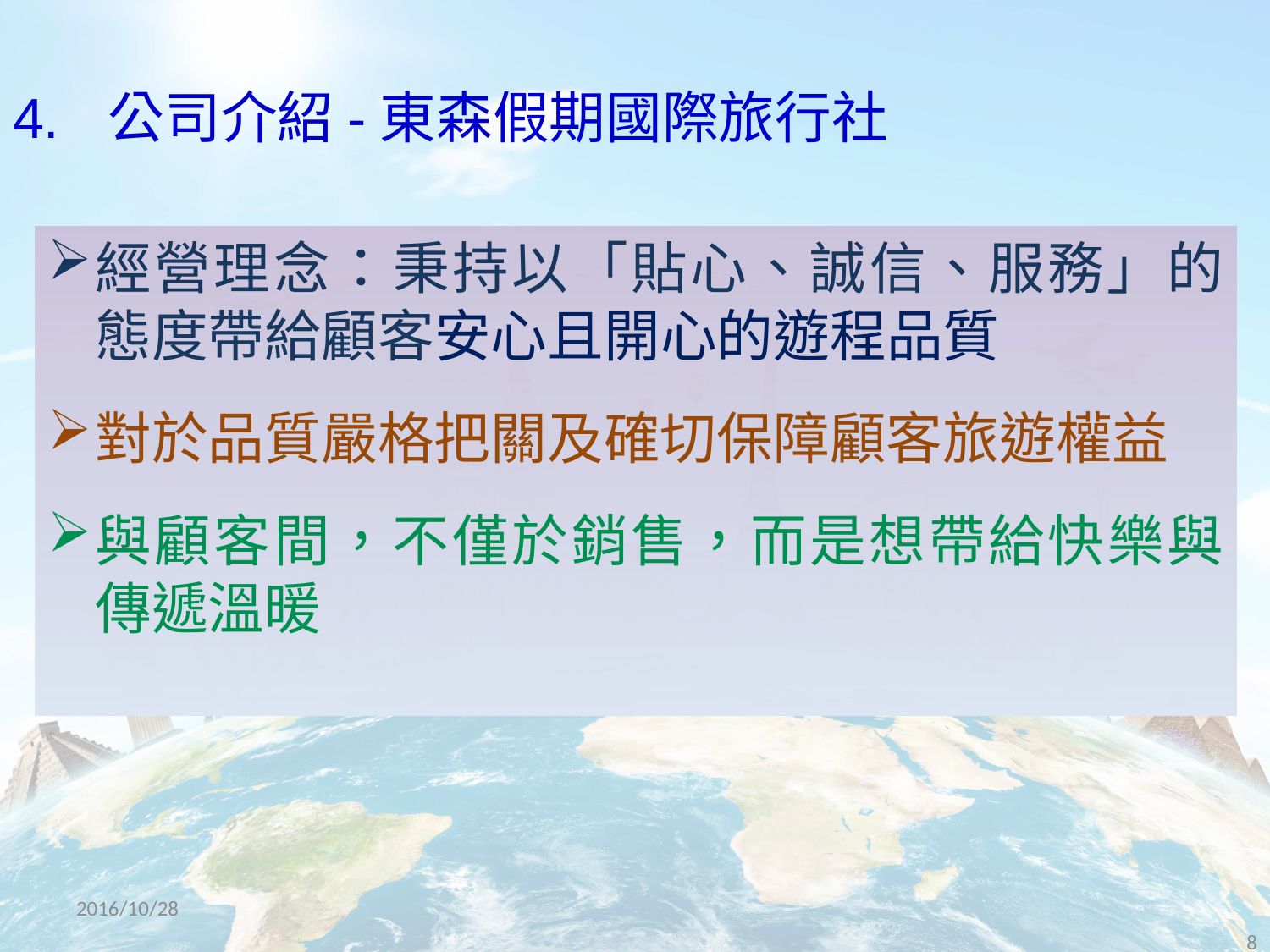

# 公司介紹-東森假期國際旅行社
經營理念：秉持以「貼心、誠信、服務」的態度帶給顧客安心且開心的遊程品質
對於品質嚴格把關及確切保障顧客旅遊權益
與顧客間，不僅於銷售，而是想帶給快樂與傳遞溫暖
2016/10/28
8